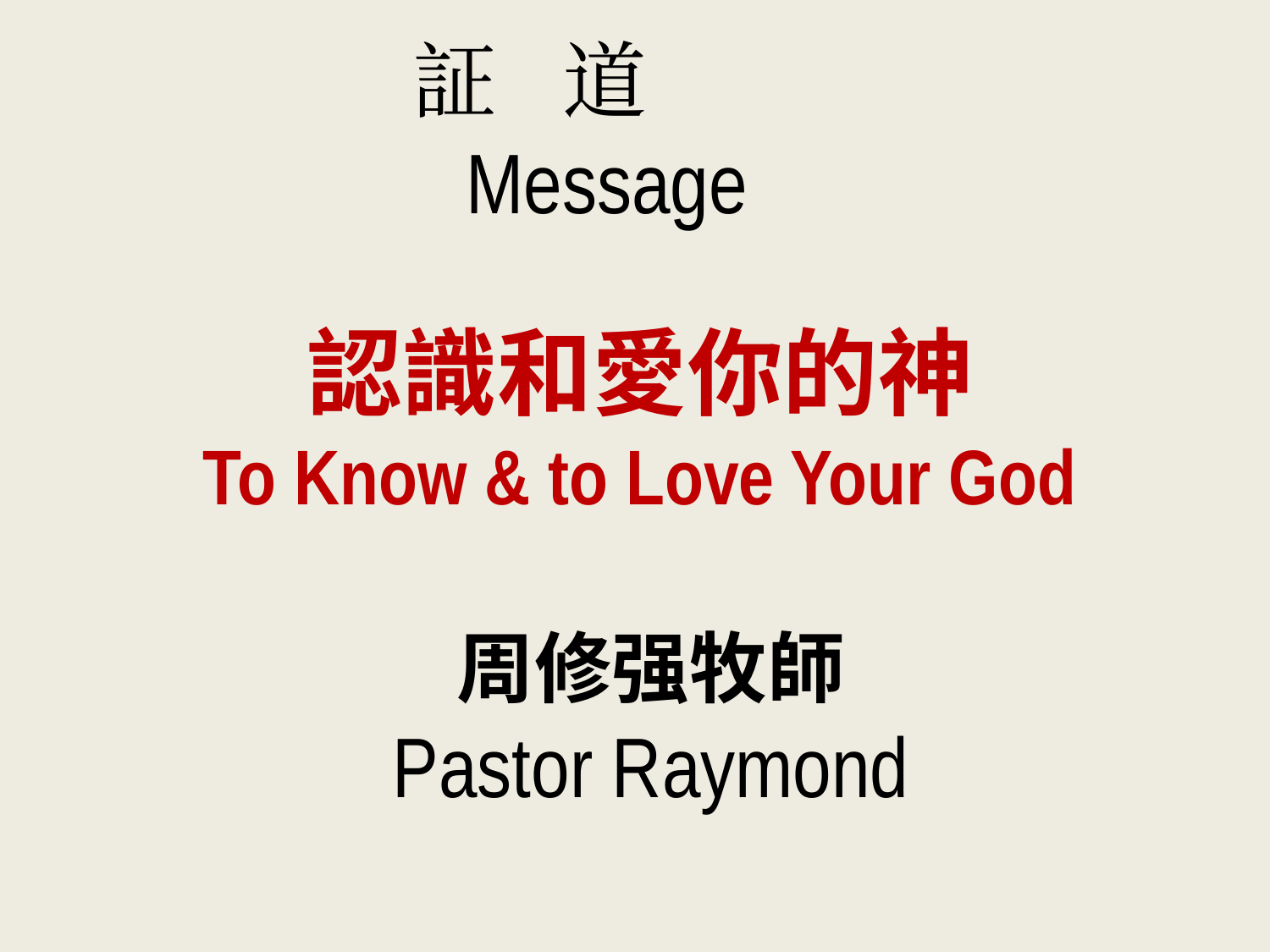

証   道
Message
認識和愛你的神
To Know & to Love Your God
周修强牧師
Pastor Raymond